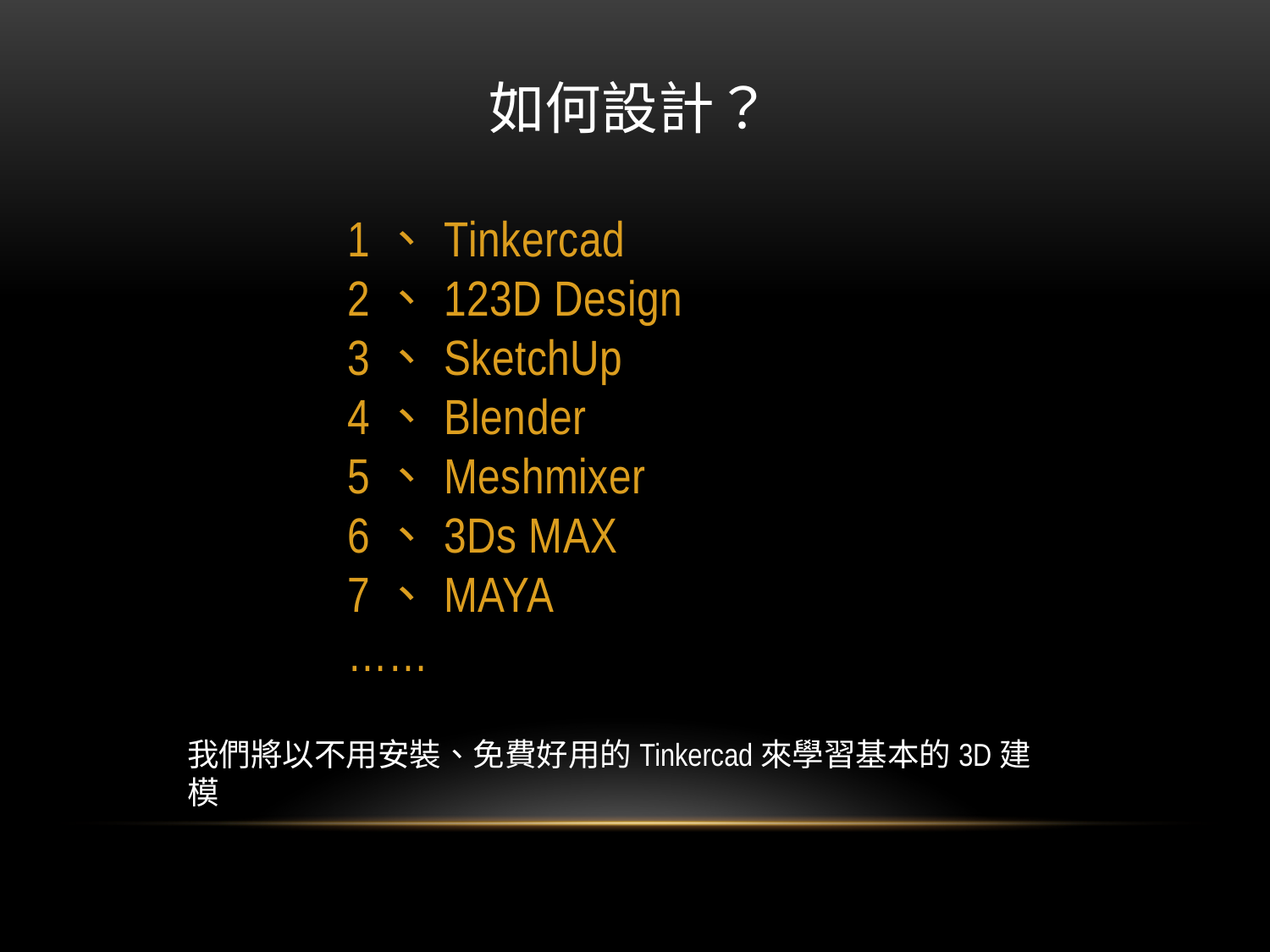

如何設計？

1、Tinkercad
2、123D Design
3、SketchUp
4、Blender
5、Meshmixer
6、3Ds MAX
7、MAYA
……

我們將以不用安裝、免費好用的Tinkercad來學習基本的3D建模